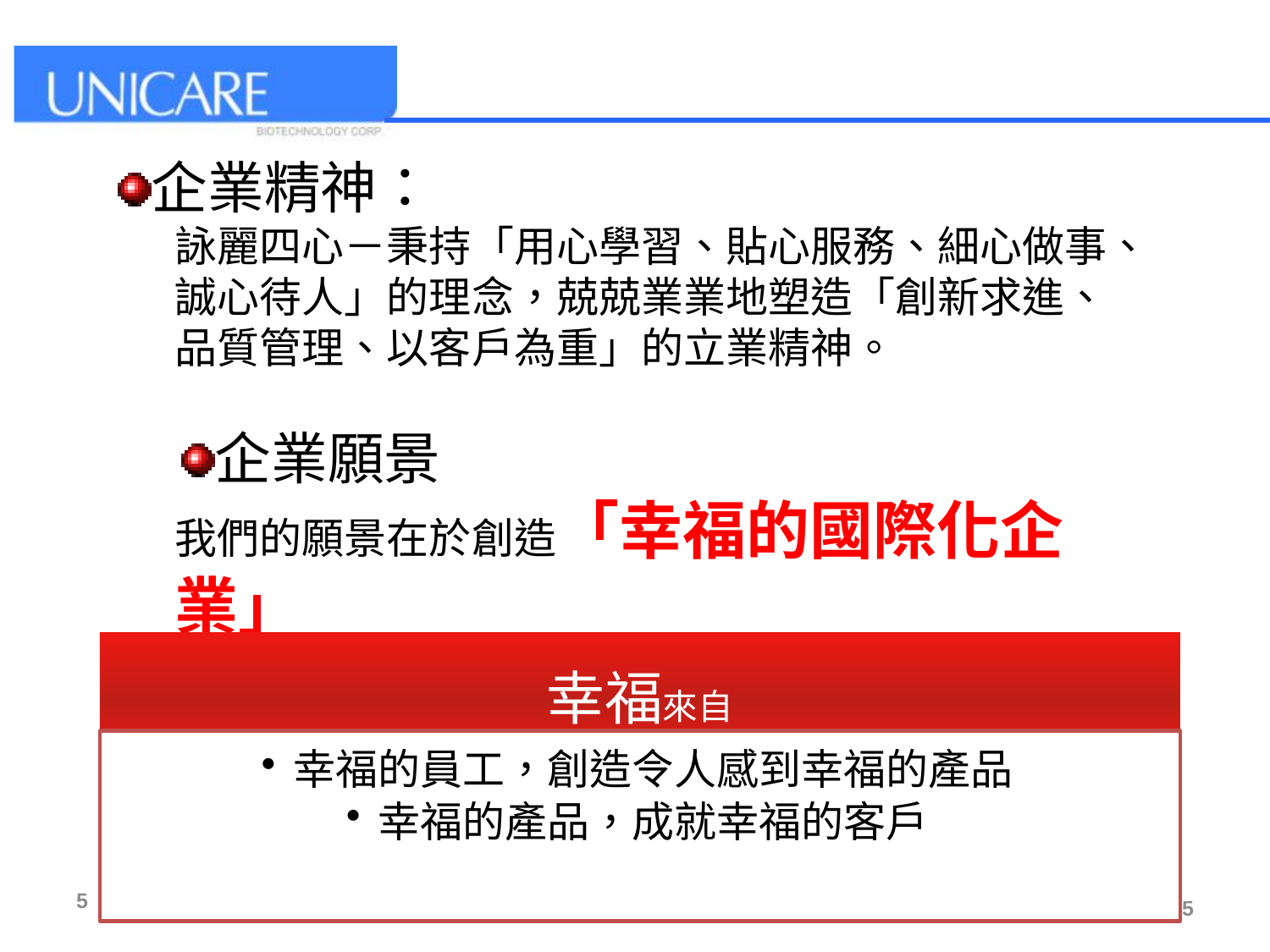

企業精神：
詠麗四心－秉持「用心學習、貼心服務、細心做事、誠心待人」的理念，兢兢業業地塑造「創新求進、
品質管理、以客戶為重」的立業精神。

企業願景
我們的願景在於創造「幸福的國際化企業」
幸福來自
幸福的員工，創造令人感到幸福的產品
幸福的產品，成就幸福的客戶
5
5